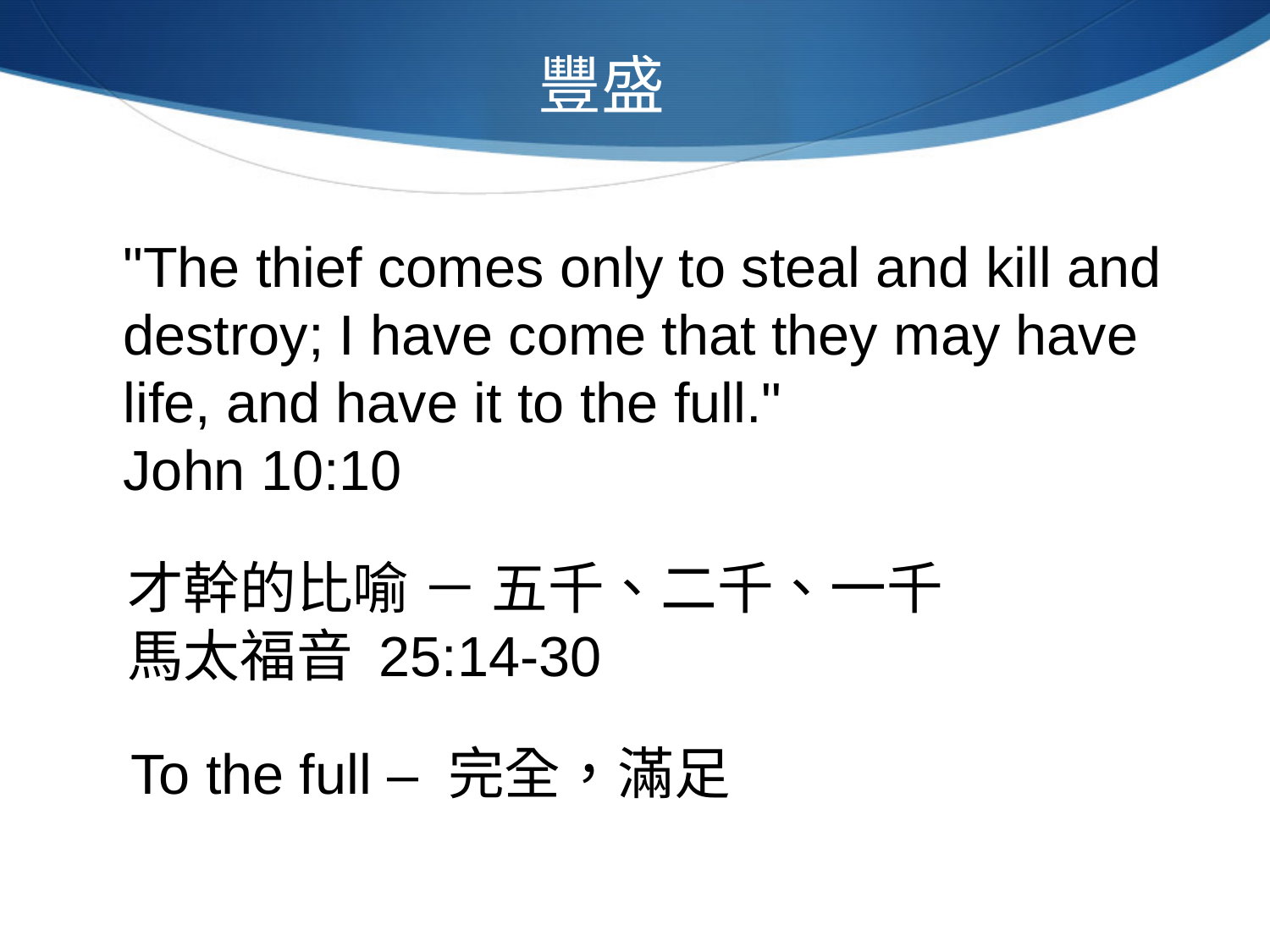

豐盛
"The thief comes only to steal and kill and destroy; I have come that they may have life, and have it to the full."
John 10:10
才幹的比喻 － 五千、二千、一千
馬太福音 25:14-30
To the full – 完全，滿足